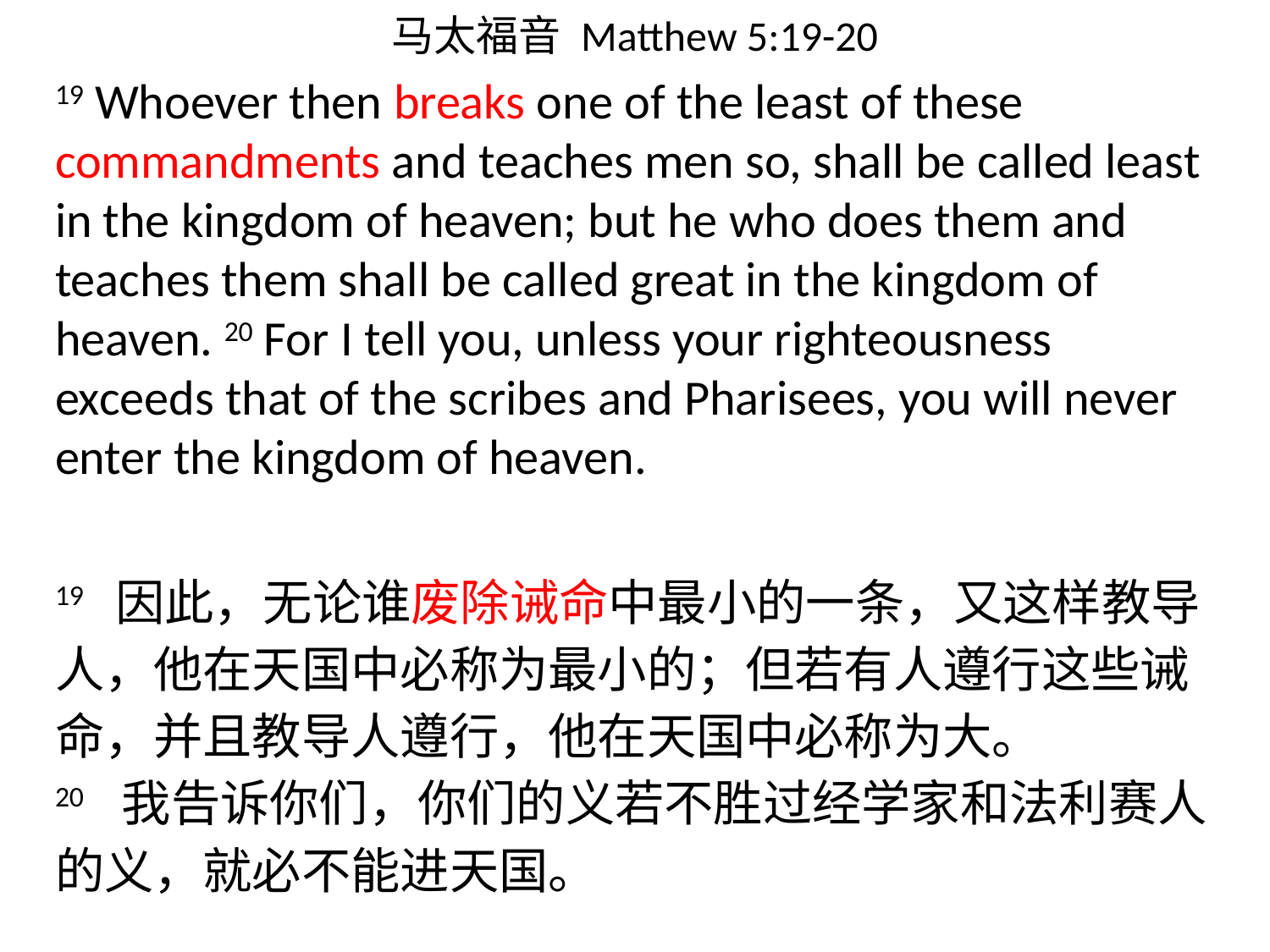

# 马太福音 Matthew 5:19-20
19 Whoever then breaks one of the least of these commandments and teaches men so, shall be called least in the kingdom of heaven; but he who does them and teaches them shall be called great in the kingdom of heaven. 20 For I tell you, unless your righteousness exceeds that of the scribes and Pharisees, you will never enter the kingdom of heaven.

19   因此，无论谁废除诫命中最小的一条，又这样教导人，他在天国中必称为最小的；但若有人遵行这些诫命，并且教导人遵行，他在天国中必称为大。             20    我告诉你们，你们的义若不胜过经学家和法利赛人的义，就必不能进天国。